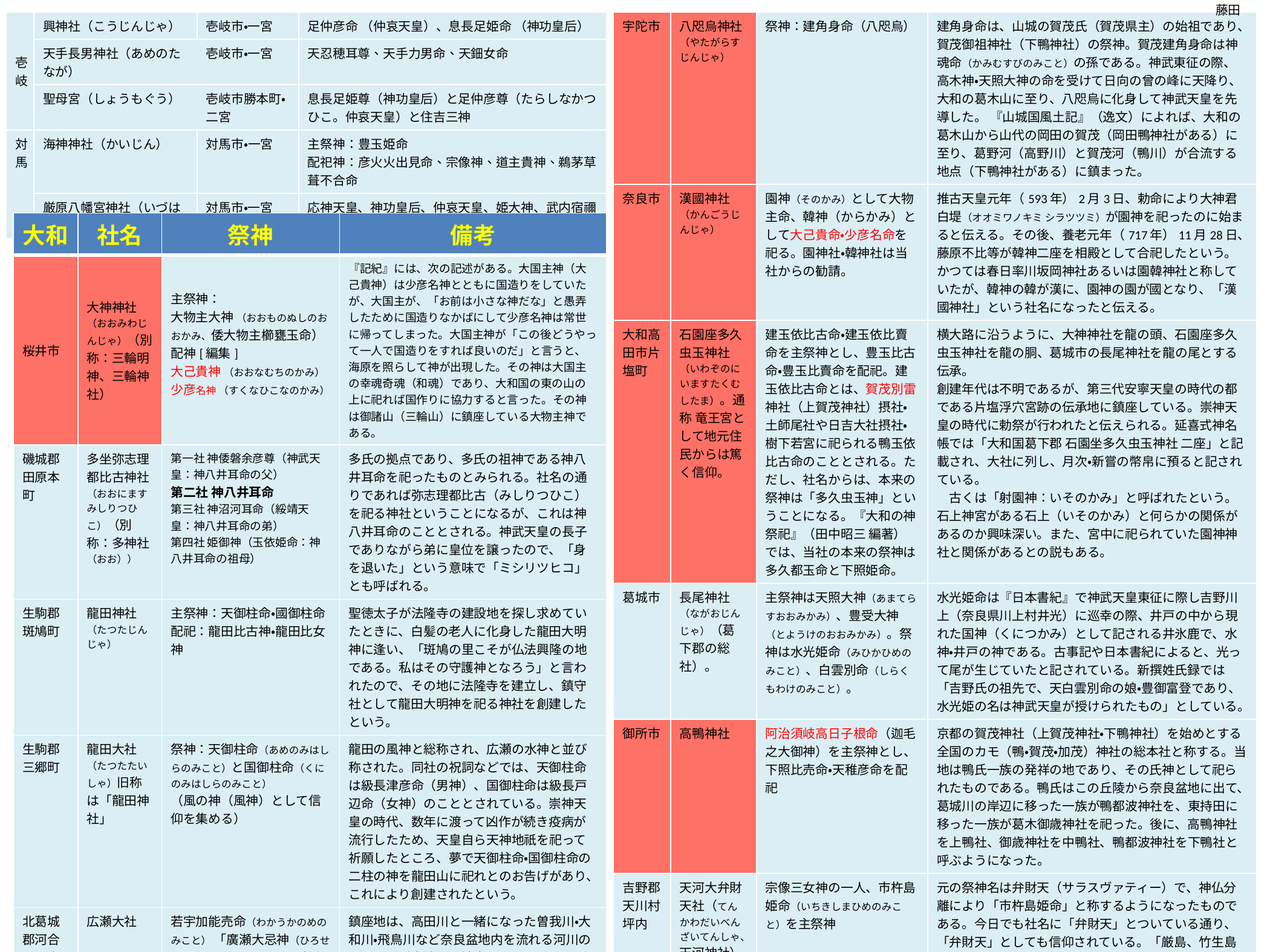

藤田
| 壱岐 | 興神社（こうじんじゃ） | 壱岐市・一宮 | 足仲彦命 （仲哀天皇）、息長足姫命 （神功皇后） |
| --- | --- | --- | --- |
|  | 天手長男神社（あめのたなが） | 壱岐市・一宮 | 天忍穂耳尊、天手力男命、天鈿女命 |
|  | 聖母宮（しょうもぐう） | 壱岐市勝本町・二宮 | 息長足姫尊（神功皇后）と足仲彦尊（たらしなかつひこ。仲哀天皇）と住吉三神 |
| 対馬 | 海神神社（かいじん） | 対馬市・一宮 | 主祭神：豊玉姫命　 配祀神：彦火火出見命、宗像神、道主貴神、鵜茅草葺不合命 |
|  | 厳原八幡宮神社（いづはら） | 対馬市・一宮 | 応神天皇、神功皇后、仲哀天皇、姫大神、武内宿禰 |
| 宇陀市 | 八咫烏神社（やたがらすじんじゃ） | 祭神：建角身命（八咫烏） | 建角身命は、山城の賀茂氏（賀茂県主）の始祖であり、賀茂御祖神社（下鴨神社）の祭神。賀茂建角身命は神魂命（かみむすびのみこと）の孫である。神武東征の際、高木神・天照大神の命を受けて日向の曾の峰に天降り、大和の葛木山に至り、八咫烏に化身して神武天皇を先導した。 『山城国風土記』（逸文）によれば、大和の葛木山から山代の岡田の賀茂（岡田鴨神社がある）に至り、葛野河（高野川）と賀茂河（鴨川）が合流する地点（下鴨神社がある）に鎮まった。 |
| --- | --- | --- | --- |
| 奈良市 | 漢國神社（かんごうじんじゃ） | 園神（そのかみ）として大物主命、韓神（からかみ）として大己貴命・少彦名命を祀る。園神社・韓神社は当社からの勧請。 | 推古天皇元年（593年）2月3日、勅命により大神君白堤（オオミワノキミ シラツツミ）が園神を祀ったのに始まると伝える。その後、養老元年（717年）11月28日、藤原不比等が韓神二座を相殿として合祀したという。かつては春日率川坂岡神社あるいは園韓神社と称していたが、韓神の韓が漢に、園神の園が國となり、「漢國神社」という社名になったと伝える。 |
| 大和高田市片塩町 | 石園座多久虫玉神社（いわぞのにいますたくむしたま）。通称 竜王宮として地元住民からは篤く信仰。 | 建玉依比古命・建玉依比賣命を主祭神とし、豊玉比古命・豊玉比賣命を配祀。建玉依比古命とは、賀茂別雷神社（上賀茂神社）摂社・土師尾社や日吉大社摂社・樹下若宮に祀られる鴨玉依比古命のこととされる。ただし、社名からは、本来の祭神は「多久虫玉神」ということになる。『大和の神祭祀』（田中昭三 編著）では、当社の本来の祭神は多久都玉命と下照姫命。 | 横大路に沿うように、大神神社を龍の頭、石園座多久虫玉神社を龍の胴、葛城市の長尾神社を龍の尾とする伝承。 創建年代は不明であるが、第三代安寧天皇の時代の都である片塩浮穴宮跡の伝承地に鎮座している。崇神天皇の時代に勅祭が行われたと伝えられる。延喜式神名帳では「大和国葛下郡 石園坐多久虫玉神社 二座」と記載され、大社に列し、月次・新嘗の幣帛に預ると記されている。 　古くは「射園神：いそのかみ」と呼ばれたという。石上神宮がある石上（いそのかみ）と何らかの関係があるのか興味深い。また、宮中に祀られていた園神神社と関係があるとの説もある。 |
| 葛城市 | 長尾神社（ながおじんじゃ）（葛下郡の総社）。 | 主祭神は天照大神（あまてらすおおみかみ）、豊受大神（とようけのおおみかみ）。祭神は水光姫命（みひかひめのみこと）、白雲別命（しらくもわけのみこと）。 | 水光姫命は『日本書紀』で神武天皇東征に際し吉野川上（奈良県川上村井光）に巡幸の際、井戸の中から現れた国神（くにつかみ）として記される井氷鹿で、水神・井戸の神である。古事記や日本書紀によると、光って尾が生じていたと記されている。新撰姓氏録では「吉野氏の祖先で、天白雲別命の娘・豊御富登であり、水光姫の名は神武天皇が授けられたもの」としている。 |
| 御所市 | 高鴨神社 | 阿治須岐高日子根命（迦毛之大御神）を主祭神とし、下照比売命・天稚彦命を配祀 | 京都の賀茂神社（上賀茂神社・下鴨神社）を始めとする全国のカモ（鴨・賀茂・加茂）神社の総本社と称する。当地は鴨氏一族の発祥の地であり、その氏神として祀られたものである。鴨氏はこの丘陵から奈良盆地に出て、葛城川の岸辺に移った一族が鴨都波神社を、東持田に移った一族が葛木御歳神社を祀った。後に、高鴨神社を上鴨社、御歳神社を中鴨社、鴨都波神社を下鴨社と呼ぶようになった。 |
| 吉野郡天川村坪内 | 天河大弁財天社（てんかわだいべんざいてんしゃ、天河神社） | 宗像三女神の一人、市杵島姫命（いちきしまひめのみこと）を主祭神 | 元の祭神名は弁財天（サラスヴァティー）で、神仏分離により「市杵島姫命」と称するようになったものである。今日でも社名に「弁財天」とついている通り、「弁財天」としても信仰されている。「厳島、竹生島と並ぶ日本三大弁財天のひとつ」と称している。 |
| 御所市北窪 | 高天彦神社（たかまひこ） | 高皇産霊神（たかみむすびのかみ） | 社名・神名の「高天（たかま）」は一帯の地名でもあり、神話に見える高天原の伝承地とする説が古くからあるほか、高皇産霊神の神名の転訛が由来とする説、高皇産霊神の別名が「高天彦神」とする説、「高間」すなわち金剛山中腹の平地を意味するとする説がある。 |
| 宇陀市榛原萩原 | 墨坂神社 | 御祭神　墨坂大神 神武天皇御遷都の砌大合戦の墨坂 の地に祭祀せられていた大神 | 崇神天皇の御代、悪病流行し、人民死に絶えようとした時、大物主神が、天皇の夢に現れ墨坂の神に赤色の盾矛を、大阪の神に黒色の盾矛を以て祀れとの神託あり。教えに従ったところ、悪病が止んで民平穏となったとある。（大阪の神とは、大坂山口神社だと思う） |
| 大和 | 社名 | 祭神 | 備考 |
| --- | --- | --- | --- |
| 桜井市 | 大神神社（おおみわじんじゃ）（別称：三輪明神、三輪神社） | 主祭神： 大物主大神 （おおものぬしのおおかみ、倭大物主櫛甕玉命） 配神[編集] 大己貴神 （おおなむちのかみ） 少彦名神 （すくなひこなのかみ） | 『記紀』には、次の記述がある。大国主神（大己貴神）は少彦名神とともに国造りをしていたが、大国主が、「お前は小さな神だな」と愚弄したために国造りなかばにして少彦名神は常世に帰ってしまった。大国主神が「この後どうやって一人で国造りをすれば良いのだ」と言うと、海原を照らして神が出現した。その神は大国主の幸魂奇魂（和魂）であり、大和国の東の山の上に祀れば国作りに協力すると言った。その神は御諸山（三輪山）に鎮座している大物主神である。 |
| 磯城郡田原本町 | 多坐弥志理都比古神社（おおにますみしりつひこ）（別称：多神社（おお）） | 第一社 神倭磐余彦尊（神武天皇：神八井耳命の父） 第二社 神八井耳命 第三社 神沼河耳命（綏靖天皇：神八井耳命の弟） 第四社 姫御神（玉依姫命：神八井耳命の祖母） | 多氏の拠点であり、多氏の祖神である神八井耳命を祀ったものとみられる。社名の通りであれば弥志理都比古（みしりつひこ）を祀る神社ということになるが、これは神八井耳命のこととされる。神武天皇の長子でありながら弟に皇位を譲ったので、「身を退いた」という意味で「ミシリツヒコ」とも呼ばれる。 |
| 生駒郡斑鳩町 | 龍田神社（たつたじんじゃ） | 主祭神：天御柱命・國御柱命配祀：龍田比古神・龍田比女神 | 聖徳太子が法隆寺の建設地を探し求めていたときに、白髪の老人に化身した龍田大明神に逢い、「斑鳩の里こそが仏法興隆の地である。私はその守護神となろう」と言われたので、その地に法隆寺を建立し、鎮守社として龍田大明神を祀る神社を創建したという。 |
| 生駒郡三郷町 | 龍田大社（たつたたいしゃ）旧称は「龍田神社」 | 祭神：天御柱命（あめのみはしらのみこと）と国御柱命（くにのみはしらのみこと） （風の神（風神）として信仰を集める） | 龍田の風神と総称され、広瀬の水神と並び称された。同社の祝詞などでは、天御柱命は級長津彦命（男神）、国御柱命は級長戸辺命（女神）のこととされている。崇神天皇の時代、数年に渡って凶作が続き疫病が流行したため、天皇自ら天神地祇を祀って祈願したところ、夢で天御柱命・国御柱命の二柱の神を龍田山に祀れとのお告げがあり、これにより創建されたという。 |
| 北葛城郡河合町川合 | 広瀬大社 | 若宇加能売命（わかうかのめのみこと） 「廣瀬大忌神（ひろせおおいみのかみ）」とも。社伝では伊勢神宮外宮の豊宇気比売大神、伏見稲荷大社の宇加之御魂神と同神とする。龍田大社の龍田風神とも関係があるとしている。 | 鎮座地は、高田川と一緒になった曽我川・大和川・飛鳥川など奈良盆地内を流れる河川のほとんどが合流する地点であり、このことから水神を祭る。社伝では、崇神天皇9年、広瀬の河合の里長の廣瀬臣藤時に託宣があり、水足池と呼ばれる沼地が一夜で陸地に変化しタチバナが数多く生えたことが天皇に伝わり、その地に大御膳神として社殿を建てて祀ったのに始まるとしている。龍田の風神・広瀬の水神として並び称された。 |
| 天理市 | 大和神社（おおやまと） | 中殿：日本大国魂大神 左殿：八千戈大神 右殿：御年大神 | 大倭直の祖・市磯長尾市（いちしのながおち）を祭主として、神地が定められ鎮座・創建された。 この伝承から、ヤマトノオホクニタマを地祇とする性格をはっきりさせた。 |